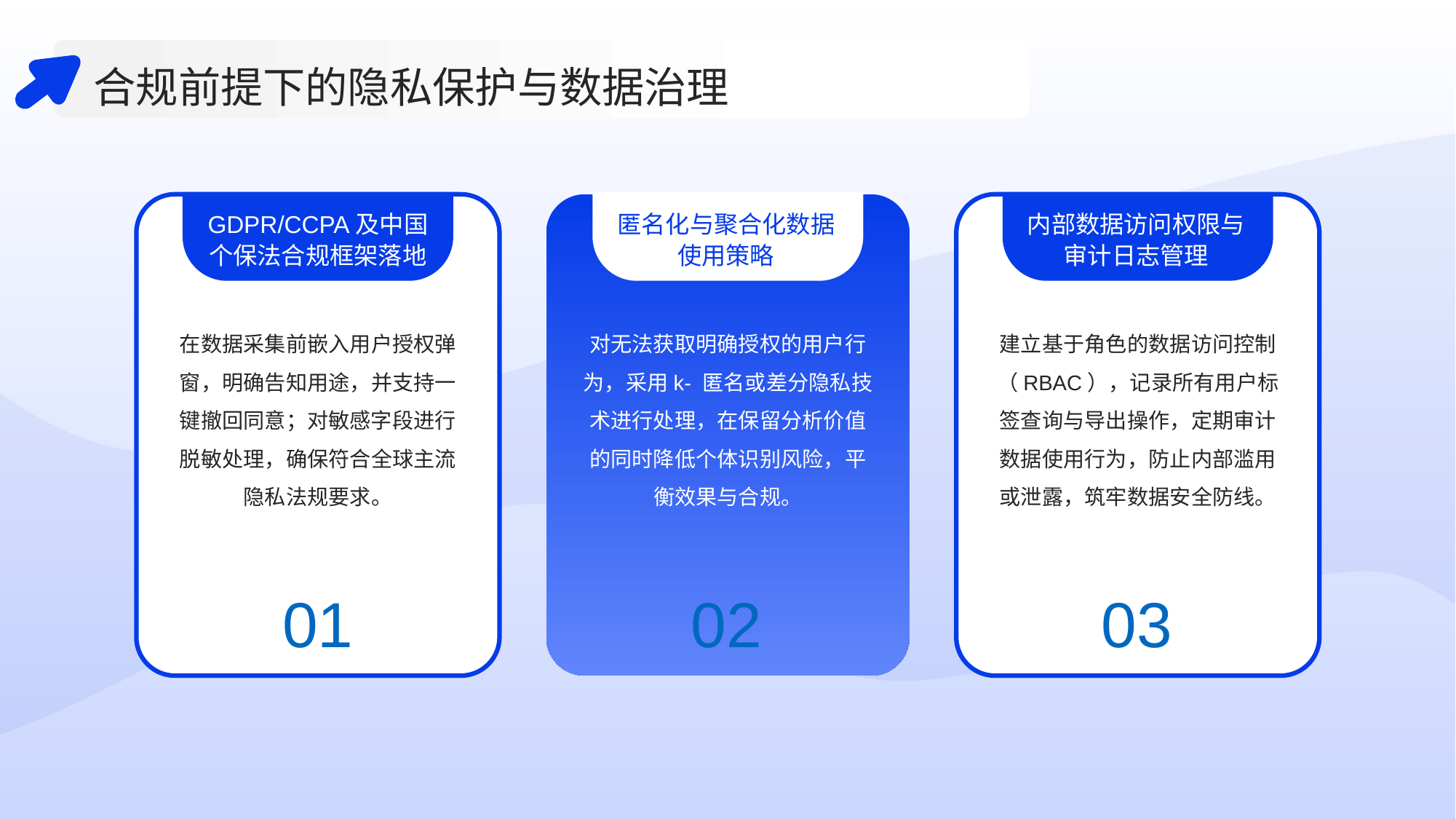

合规前提下的隐私保护与数据治理

GDPR/CCPA及中国个保法合规框架落地
匿名化与聚合化数据使用策略
内部数据访问权限与审计日志管理
在数据采集前嵌入用户授权弹窗，明确告知用途，并支持一键撤回同意；对敏感字段进行脱敏处理，确保符合全球主流隐私法规要求。
对无法获取明确授权的用户行为，采用k- 匿名或差分隐私技术进行处理，在保留分析价值的同时降低个体识别风险，平衡效果与合规。
建立基于角色的数据访问控制（RBAC），记录所有用户标签查询与导出操作，定期审计数据使用行为，防止内部滥用或泄露，筑牢数据安全防线。
01
02
03